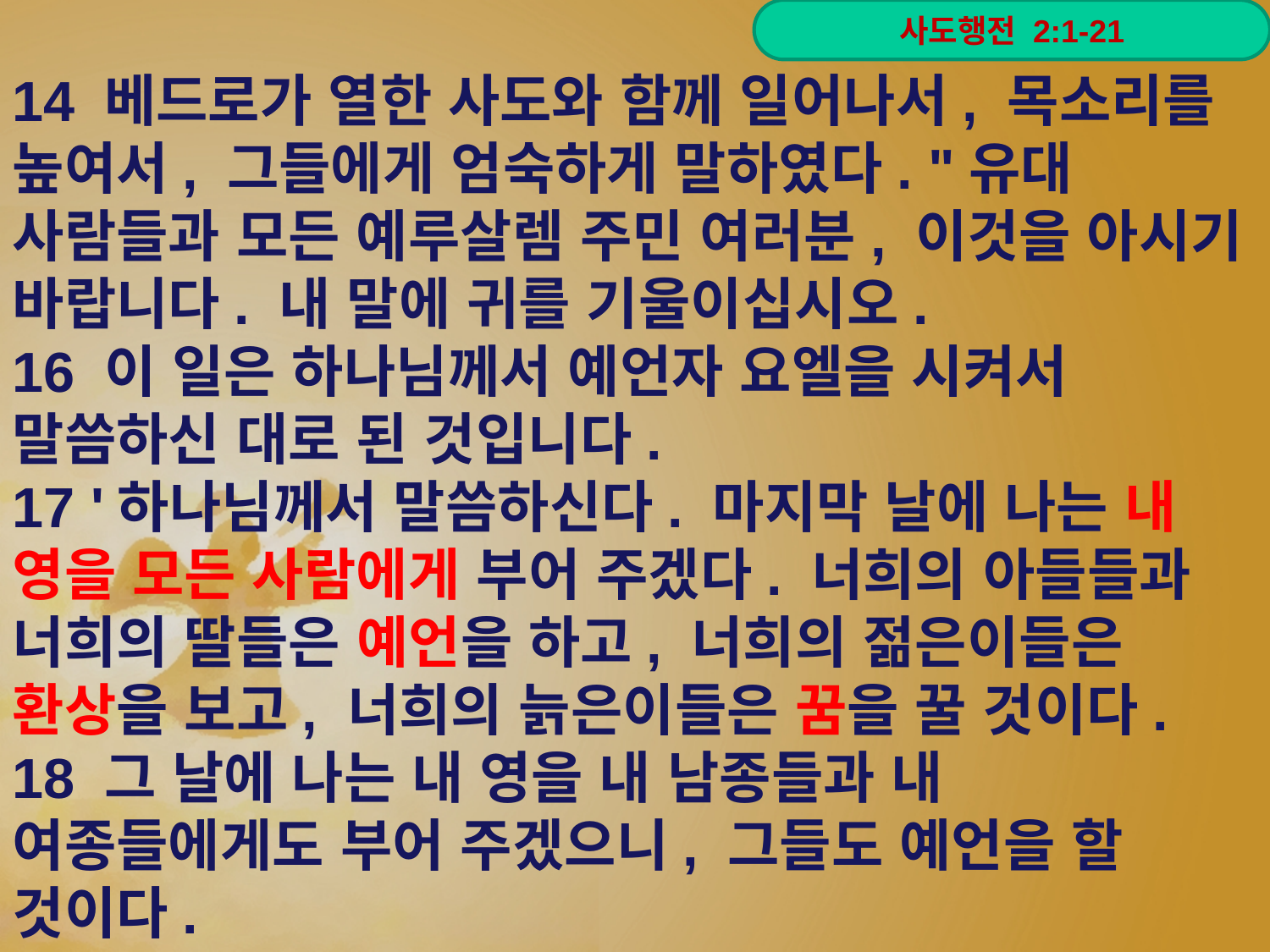

14 베드로가 열한 사도와 함께 일어나서, 목소리를 높여서, 그들에게 엄숙하게 말하였다. "유대 사람들과 모든 예루살렘 주민 여러분, 이것을 아시기 바랍니다. 내 말에 귀를 기울이십시오.
16 이 일은 하나님께서 예언자 요엘을 시켜서 말씀하신 대로 된 것입니다.
17 '하나님께서 말씀하신다. 마지막 날에 나는 내 영을 모든 사람에게 부어 주겠다. 너희의 아들들과 너희의 딸들은 예언을 하고, 너희의 젊은이들은 환상을 보고, 너희의 늙은이들은 꿈을 꿀 것이다.
18 그 날에 나는 내 영을 내 남종들과 내 여종들에게도 부어 주겠으니, 그들도 예언을 할 것이다.

사도행전 2:1-21